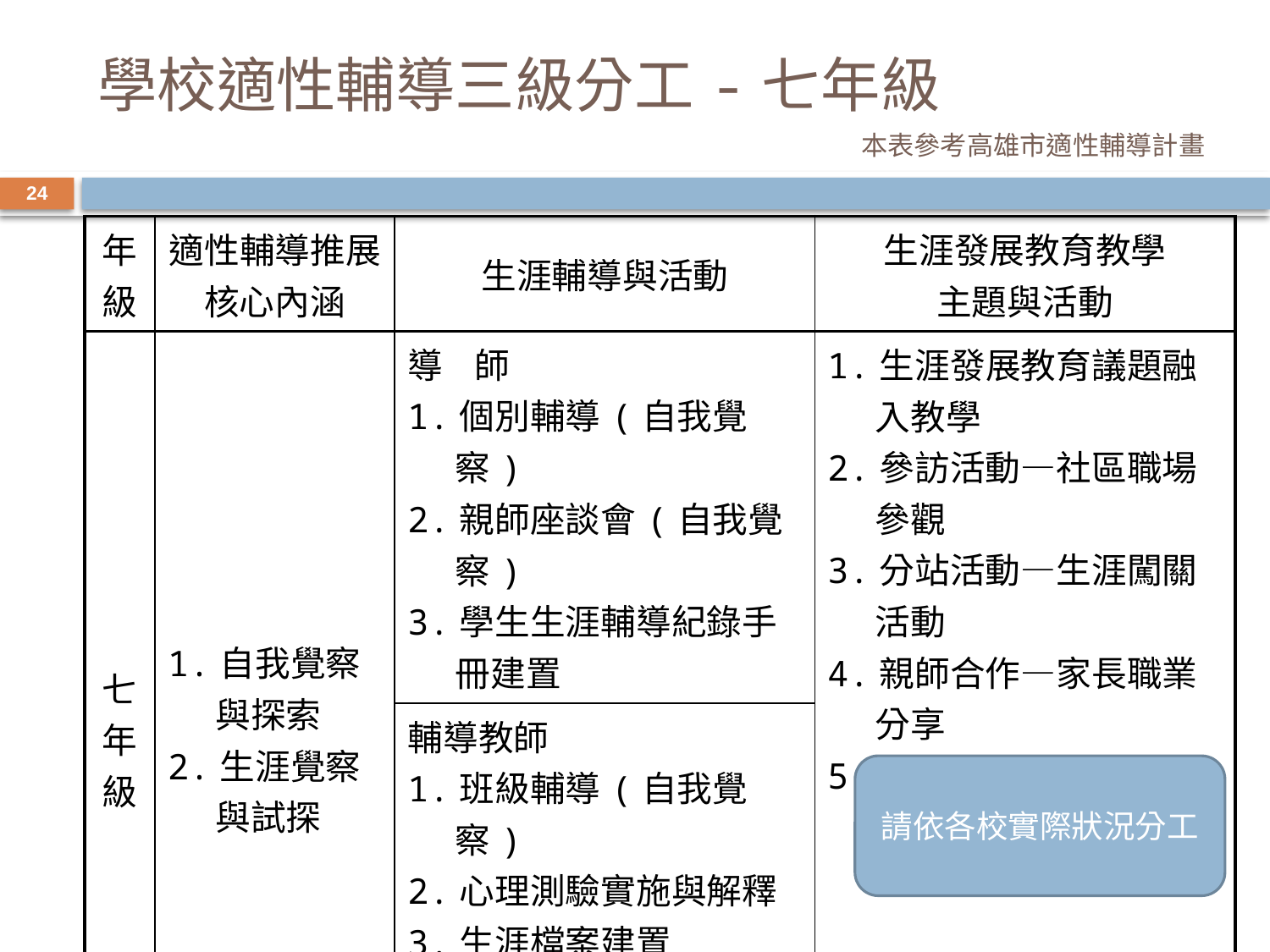

學校適性輔導三級分工-七年級
本表參考高雄市適性輔導計畫
24
| 年 級 | 適性輔導推展 核心內涵 | 生涯輔導與活動 | 生涯發展教育教學 主題與活動 |
| --- | --- | --- | --- |
| 七 年 級 | 1.自我覺察與探索 2.生涯覺察與試探 | 導 師 1.個別輔導(自我覺察) 2.親師座談會(自我覺察) 3.學生生涯輔導紀錄手冊建置 | 1.生涯發展教育議題融入教學 2.參訪活動—社區職場參觀 3.分站活動—生涯闖關活動 4.親師合作—家長職業分享 5.專題演講及座談 |
|  |  | 輔導教師 1.班級輔導(自我覺察) 2.心理測驗實施與解釋 3.生涯檔案建置 |  |
|  |  | 學生輔導諮商中心 1.測驗解釋諮詢 2.個別、團體諮商 |  |
請依各校實際狀況分工